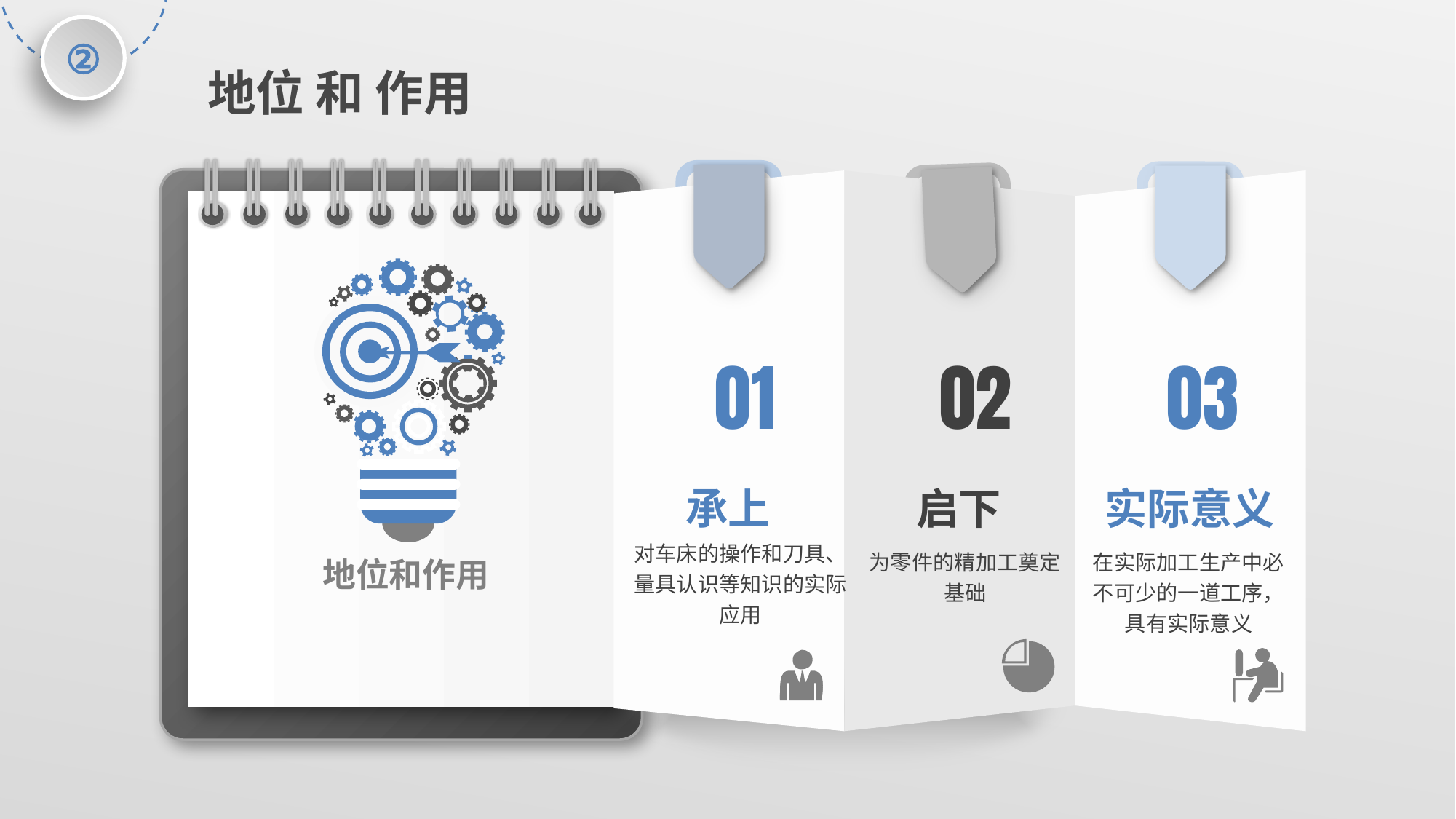

②
地位 和 作用

01

02

03

承上
启下
实际意义
对车床的操作和刀具、量具认识等知识的实际应用
为零件的精加工奠定基础
在实际加工生产中必不可少的一道工序，具有实际意义
地位和作用